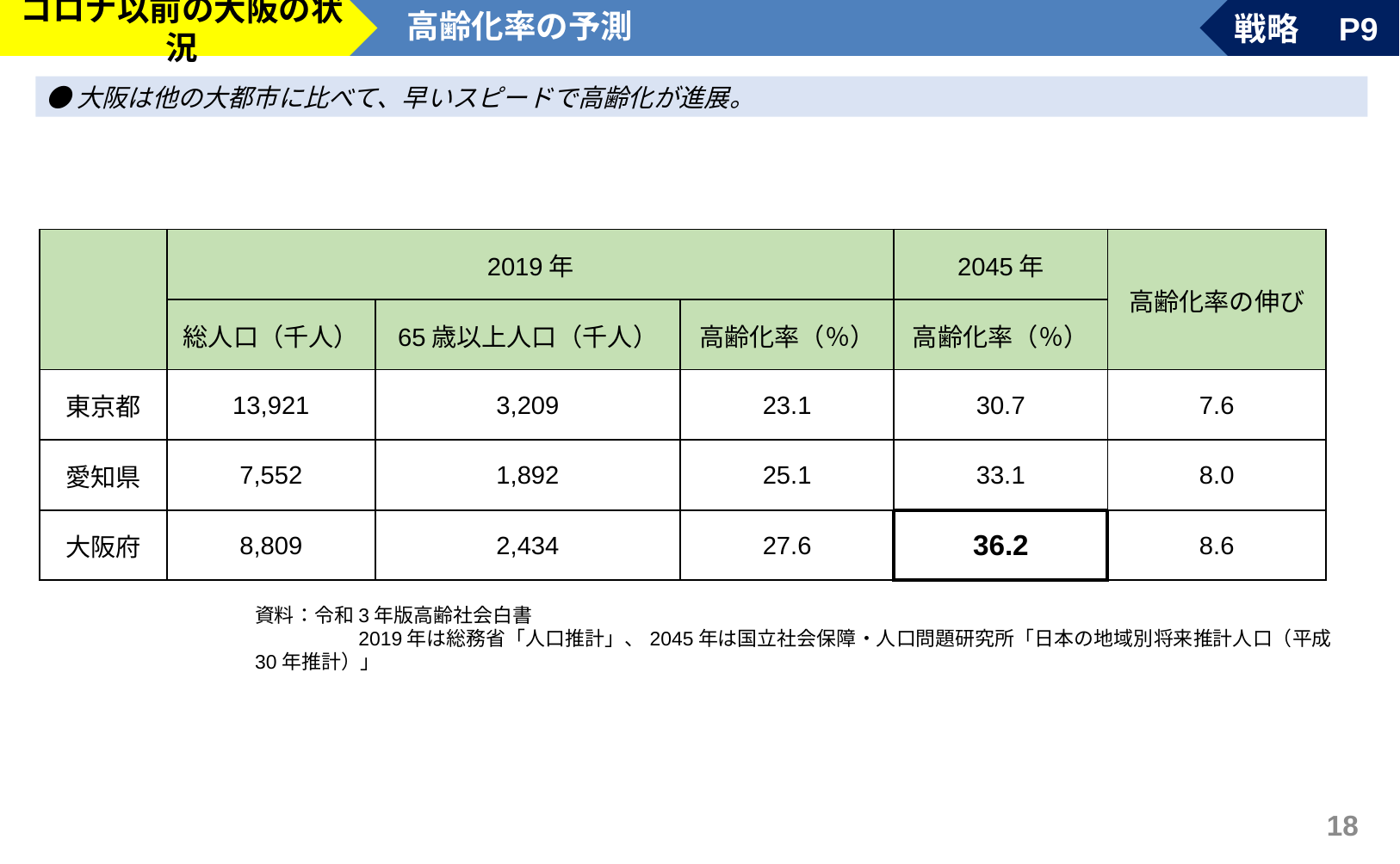

コロナ以前の大阪の状況
高齢化率の予測
戦略　P9
●大阪は他の大都市に比べて、早いスピードで高齢化が進展。
|  | 2019年 |  |  | 2045年 | 高齢化率の伸び |
| --- | --- | --- | --- | --- | --- |
|  | 総人口（千人） | 65歳以上人口（千人） | 高齢化率（％） | 高齢化率（％） |  |
| 東京都 | 13,921 | 3,209 | 23.1 | 30.7 | 7.6 |
| 愛知県 | 7,552 | 1,892 | 25.1 | 33.1 | 8.0 |
| 大阪府 | 8,809 | 2,434 | 27.6 | 36.2 | 8.6 |
資料：令和3年版高齢社会白書
　　　　　2019年は総務省「人口推計」、2045年は国立社会保障・人口問題研究所「日本の地域別将来推計人口（平成30年推計）」
18